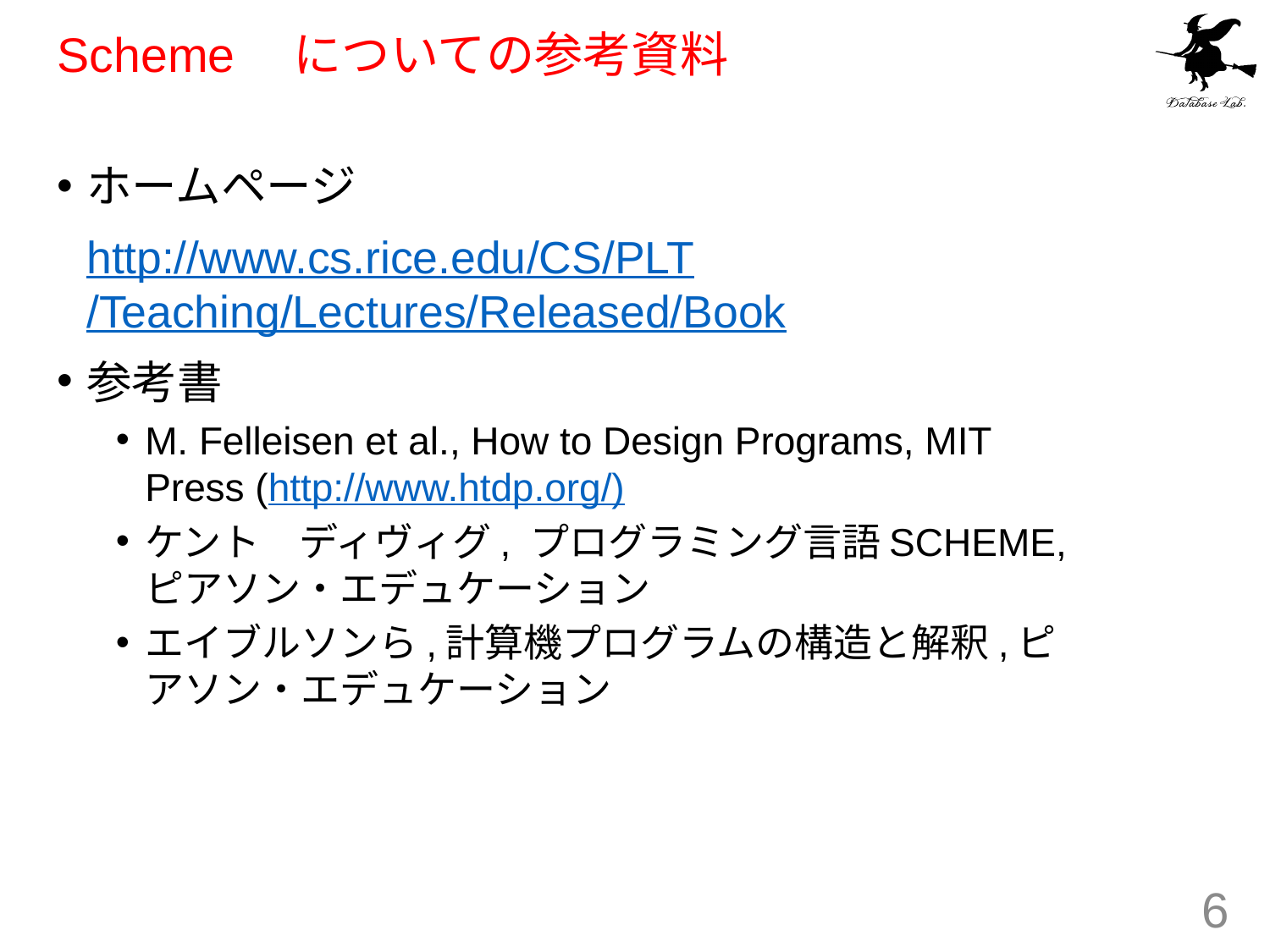

# Scheme　についての参考資料
ホームページ
	http://www.cs.rice.edu/CS/PLT/Teaching/Lectures/Released/Book
参考書
M. Felleisen et al., How to Design Programs, MIT Press (http://www.htdp.org/)
ケント　ディヴィグ, プログラミング言語SCHEME, ピアソン・エデュケーション
エイブルソンら,計算機プログラムの構造と解釈,ピアソン・エデュケーション
6